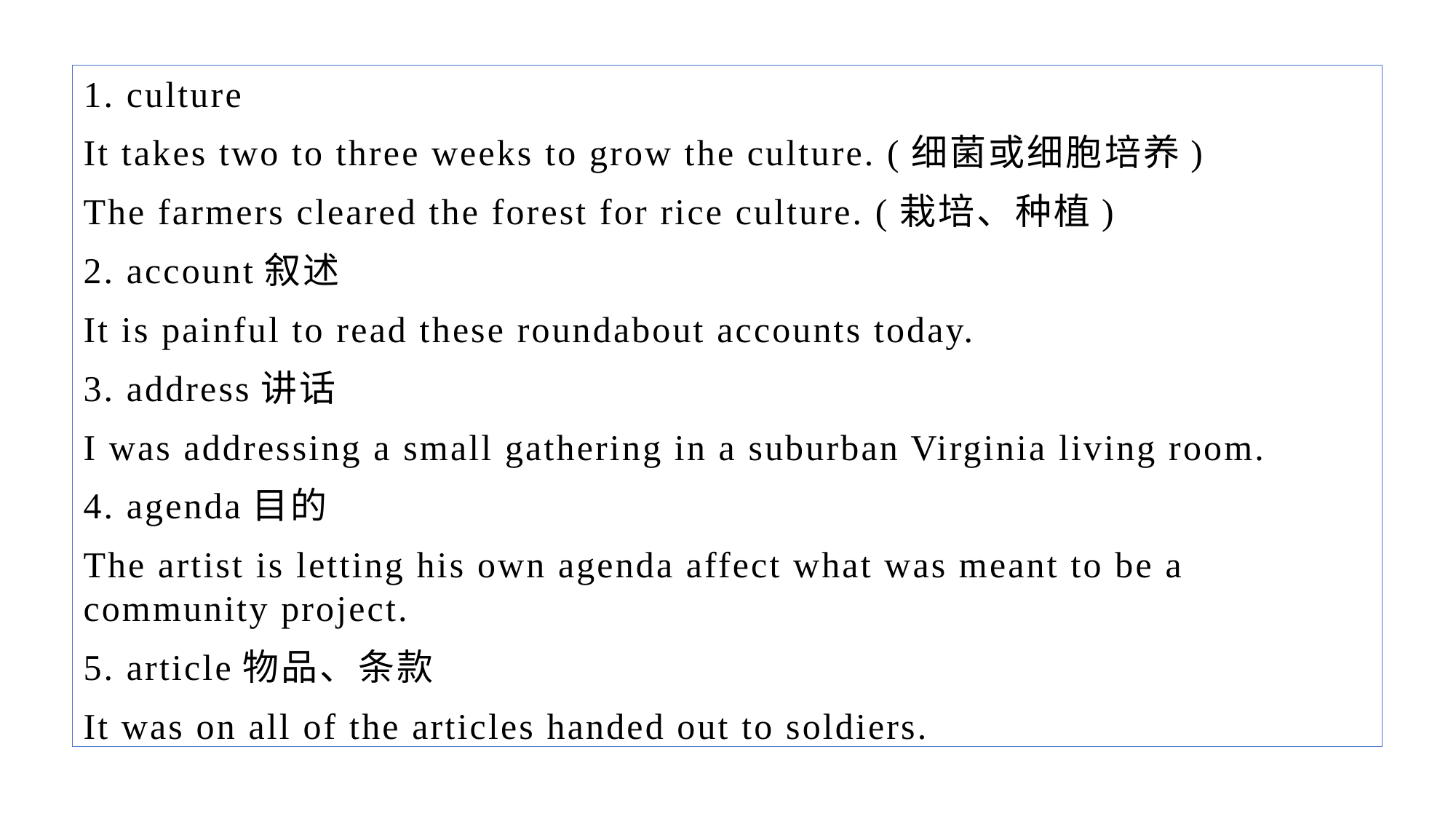

1. culture
It takes two to three weeks to grow the culture. (细菌或细胞培养)
The farmers cleared the forest for rice culture. (栽培、种植)
2. account叙述
It is painful to read these roundabout accounts today.
3. address讲话
I was addressing a small gathering in a suburban Virginia living room.
4. agenda目的
The artist is letting his own agenda affect what was meant to be a community project.
5. article物品、条款
It was on all of the articles handed out to soldiers.